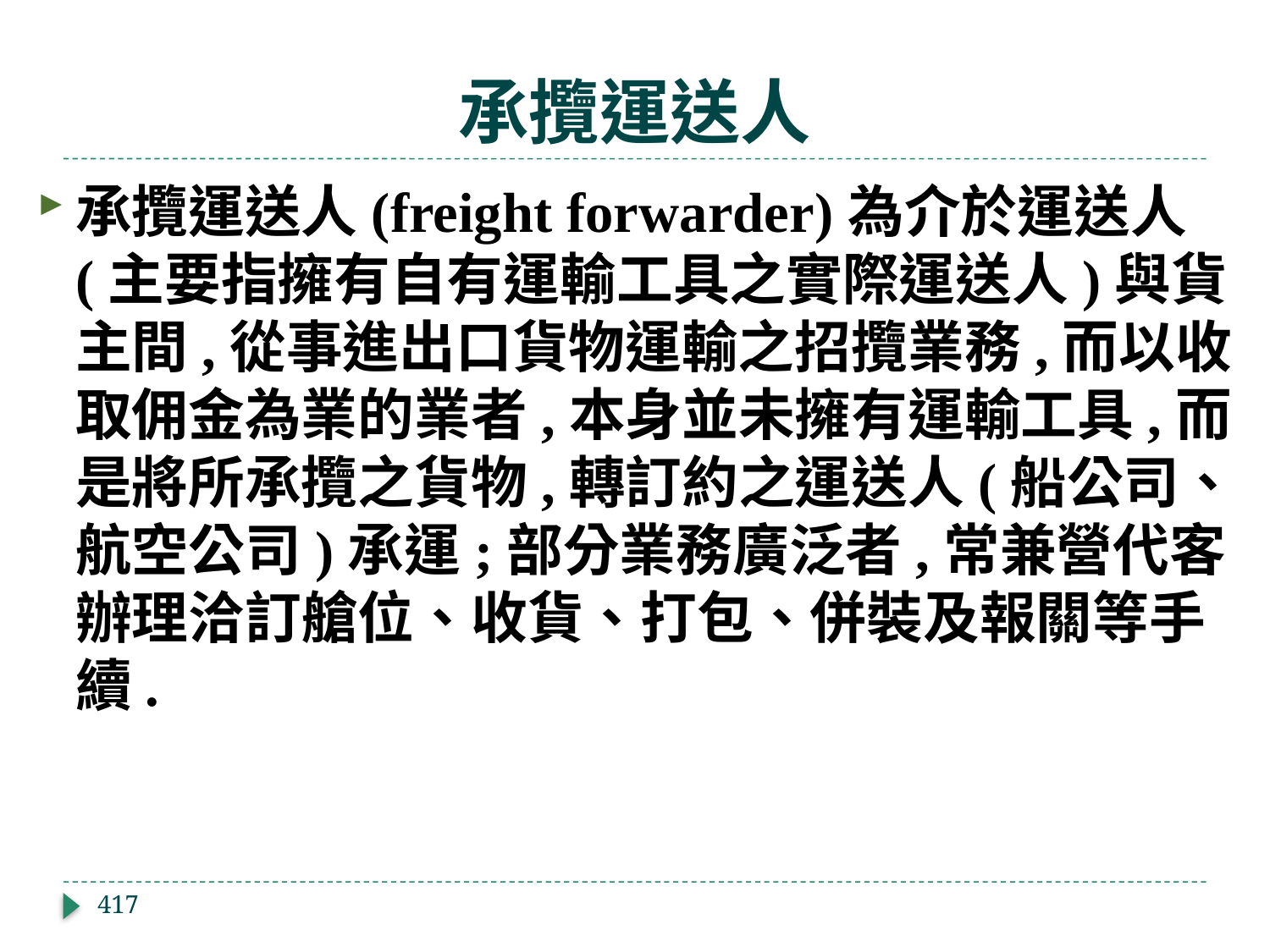

# 承攬運送人
承攬運送人(freight forwarder)為介於運送人(主要指擁有自有運輸工具之實際運送人)與貨主間,從事進出口貨物運輸之招攬業務,而以收取佣金為業的業者,本身並未擁有運輸工具,而是將所承攬之貨物,轉訂約之運送人(船公司、航空公司)承運;部分業務廣泛者,常兼營代客辦理洽訂艙位、收貨、打包、併裝及報關等手續.
417